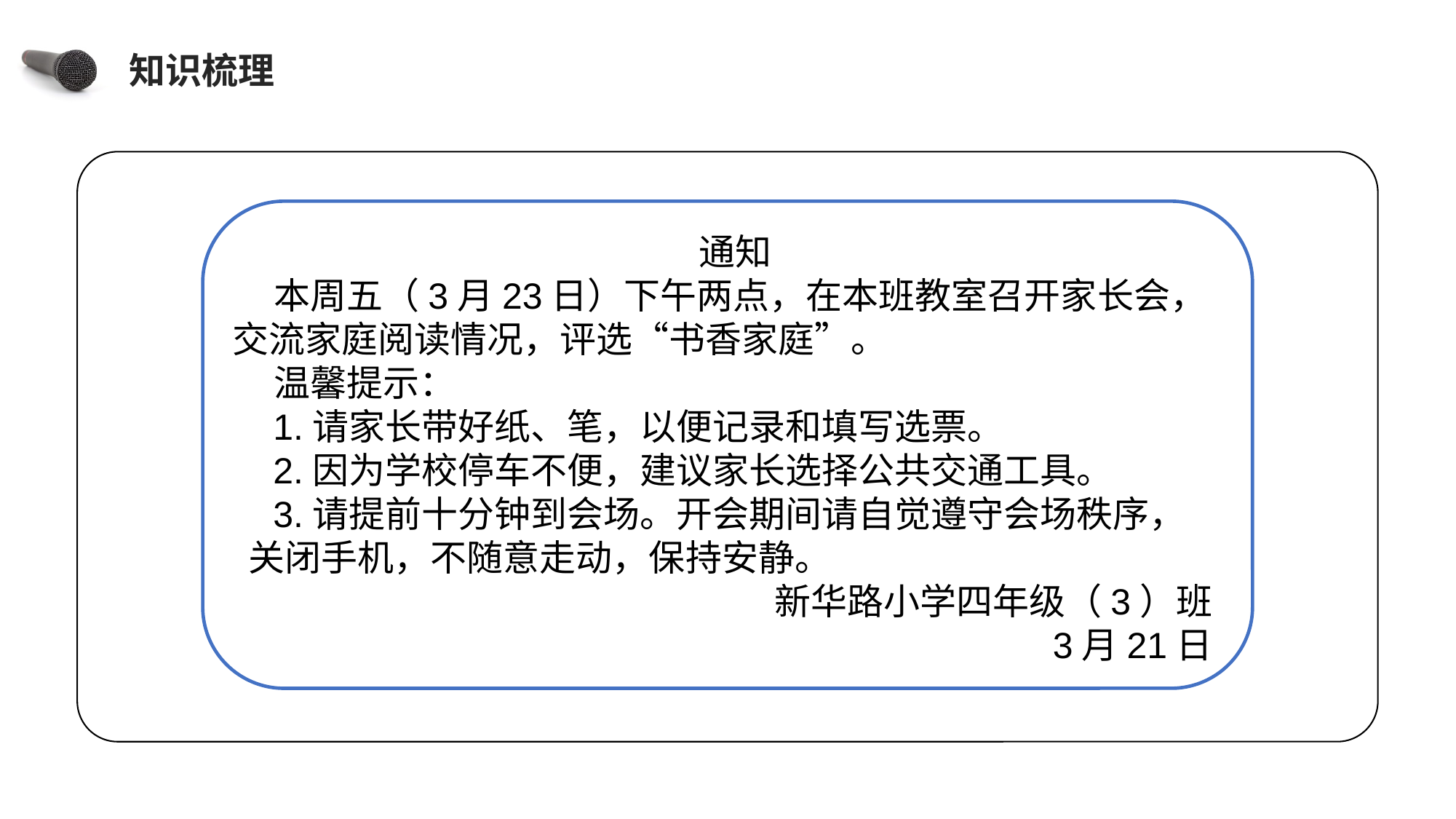

知识梳理

  通知
    本周五（3月23日）下午两点，在本班教室召开家长会，交流家庭阅读情况，评选“书香家庭”。
    温馨提示：
    1.请家长带好纸、笔，以便记录和填写选票。
    2.因为学校停车不便，建议家长选择公共交通工具。
    3.请提前十分钟到会场。开会期间请自觉遵守会场秩序，      关闭手机，不随意走动，保持安静。
                      新华路小学四年级（3）班
                                    3月21日